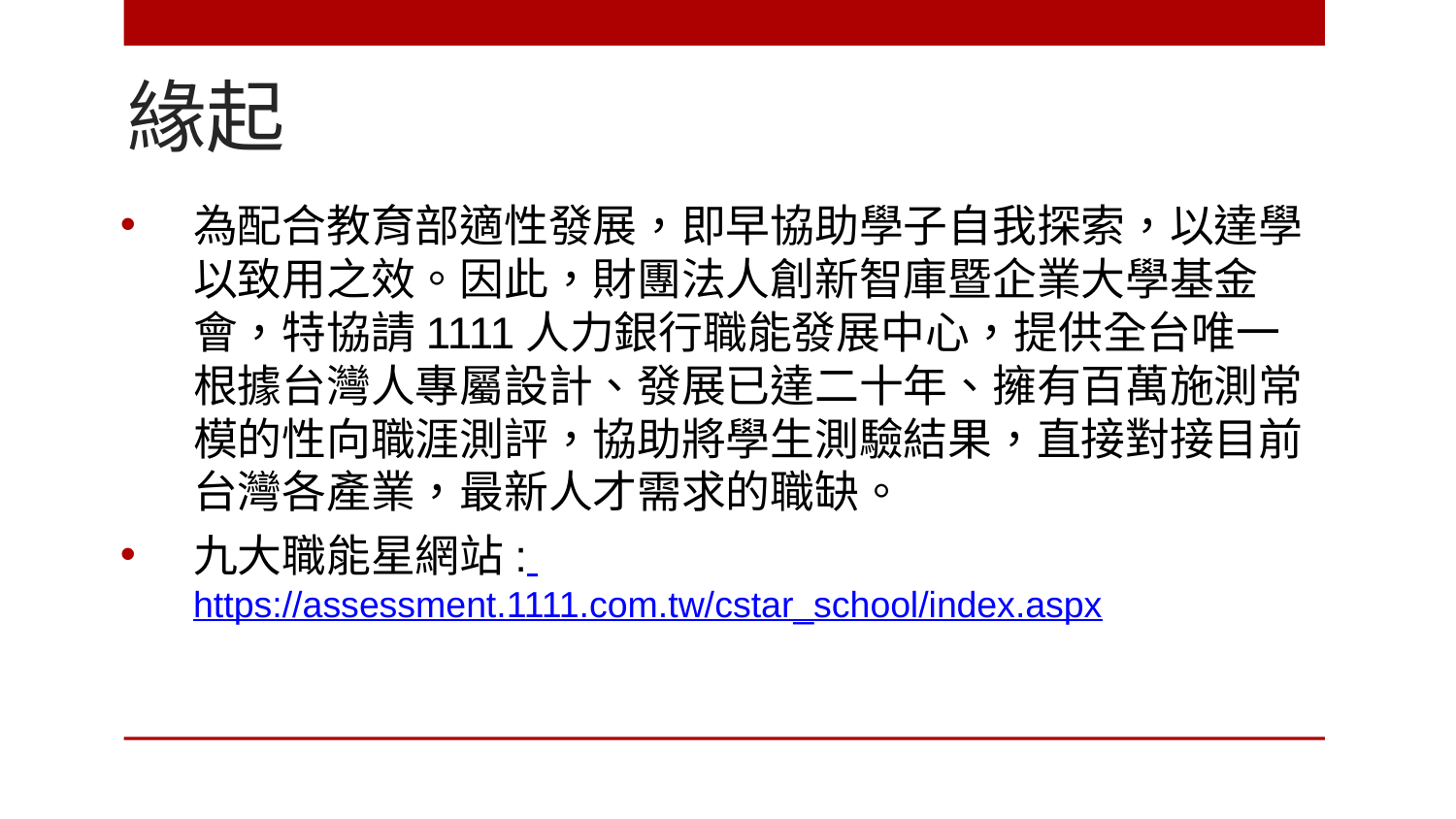

# 緣起
為配合教育部適性發展，即早協助學子自我探索，以達學以致用之效。因此，財團法人創新智庫暨企業大學基金會，特協請1111人力銀行職能發展中心，提供全台唯一根據台灣人專屬設計、發展已達二十年、擁有百萬施測常模的性向職涯測評，協助將學生測驗結果，直接對接目前台灣各產業，最新人才需求的職缺。
九大職能星網站: https://assessment.1111.com.tw/cstar_school/index.aspx